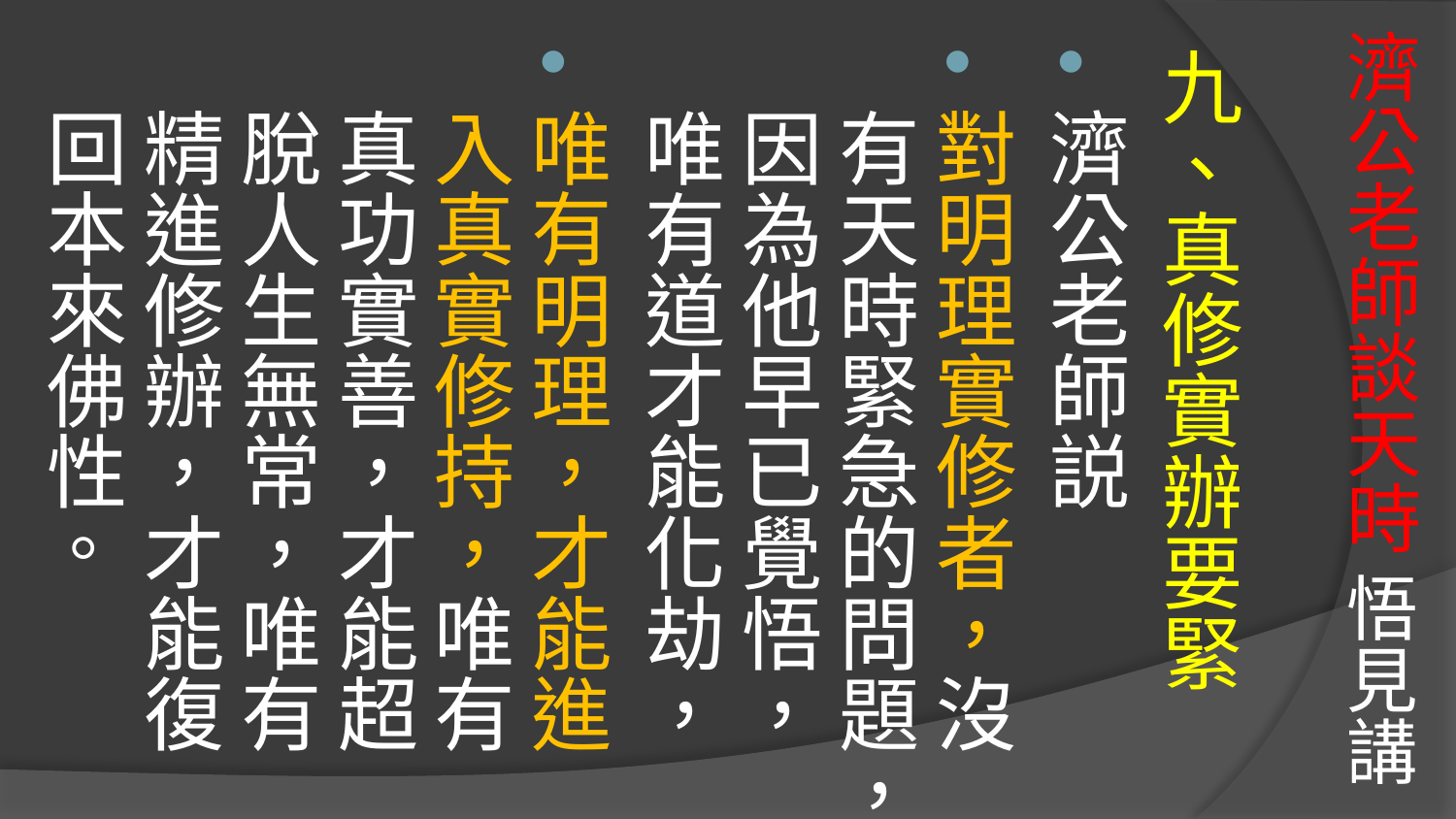

# 濟公老師談天時 悟見講
九、真修實辦要緊
濟公老師説
對明理實修者，沒有天時緊急的問題，因為他早已覺悟，唯有道才能化劫，
唯有明理，才能進入真實修持，唯有真功實善，才能超脫人生無常，唯有精進修辦，才能復回本來佛性。